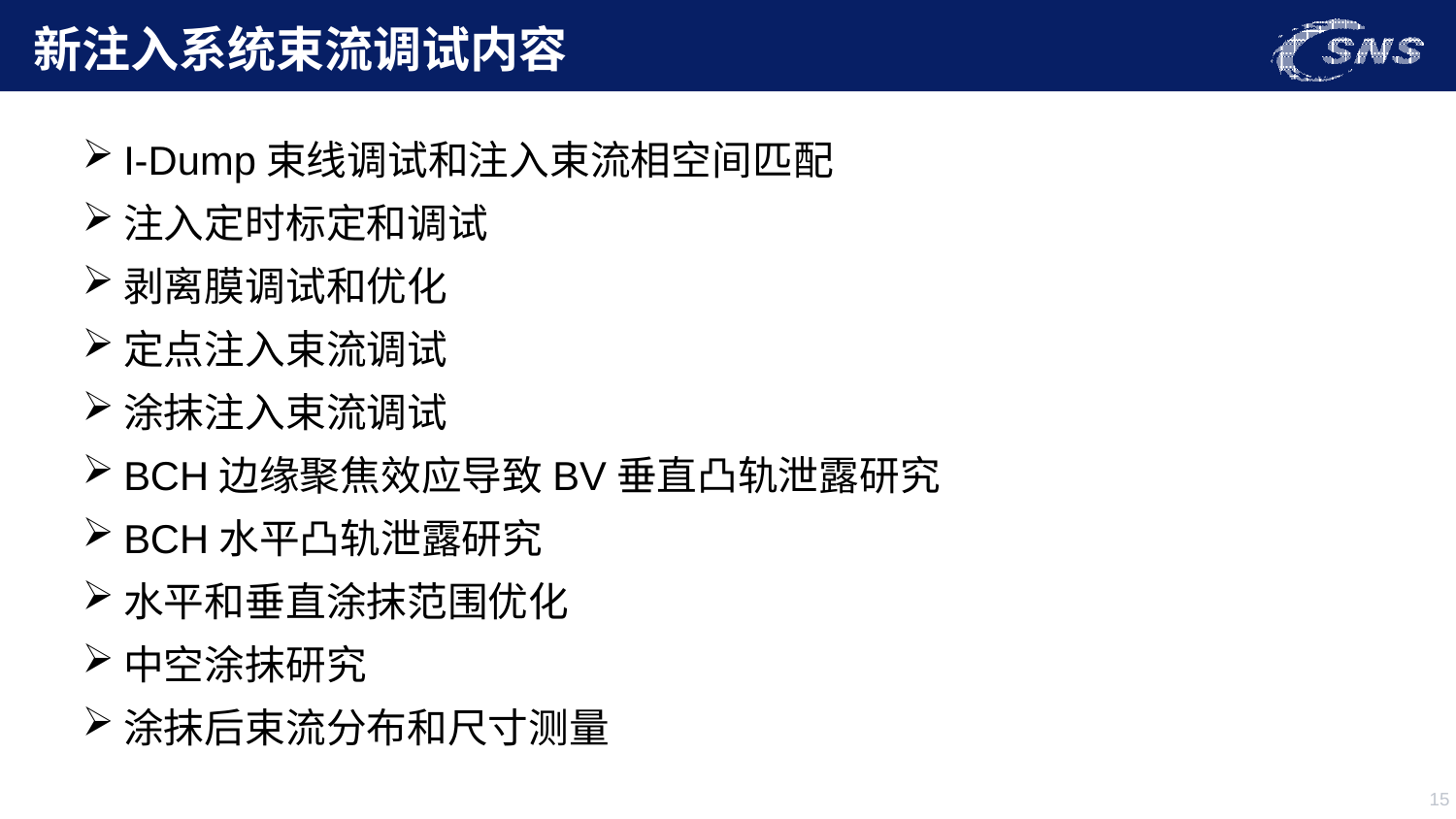

新注入系统束流调试内容
I-Dump束线调试和注入束流相空间匹配
注入定时标定和调试
剥离膜调试和优化
定点注入束流调试
涂抹注入束流调试
BCH边缘聚焦效应导致BV垂直凸轨泄露研究
BCH水平凸轨泄露研究
水平和垂直涂抹范围优化
中空涂抹研究
涂抹后束流分布和尺寸测量